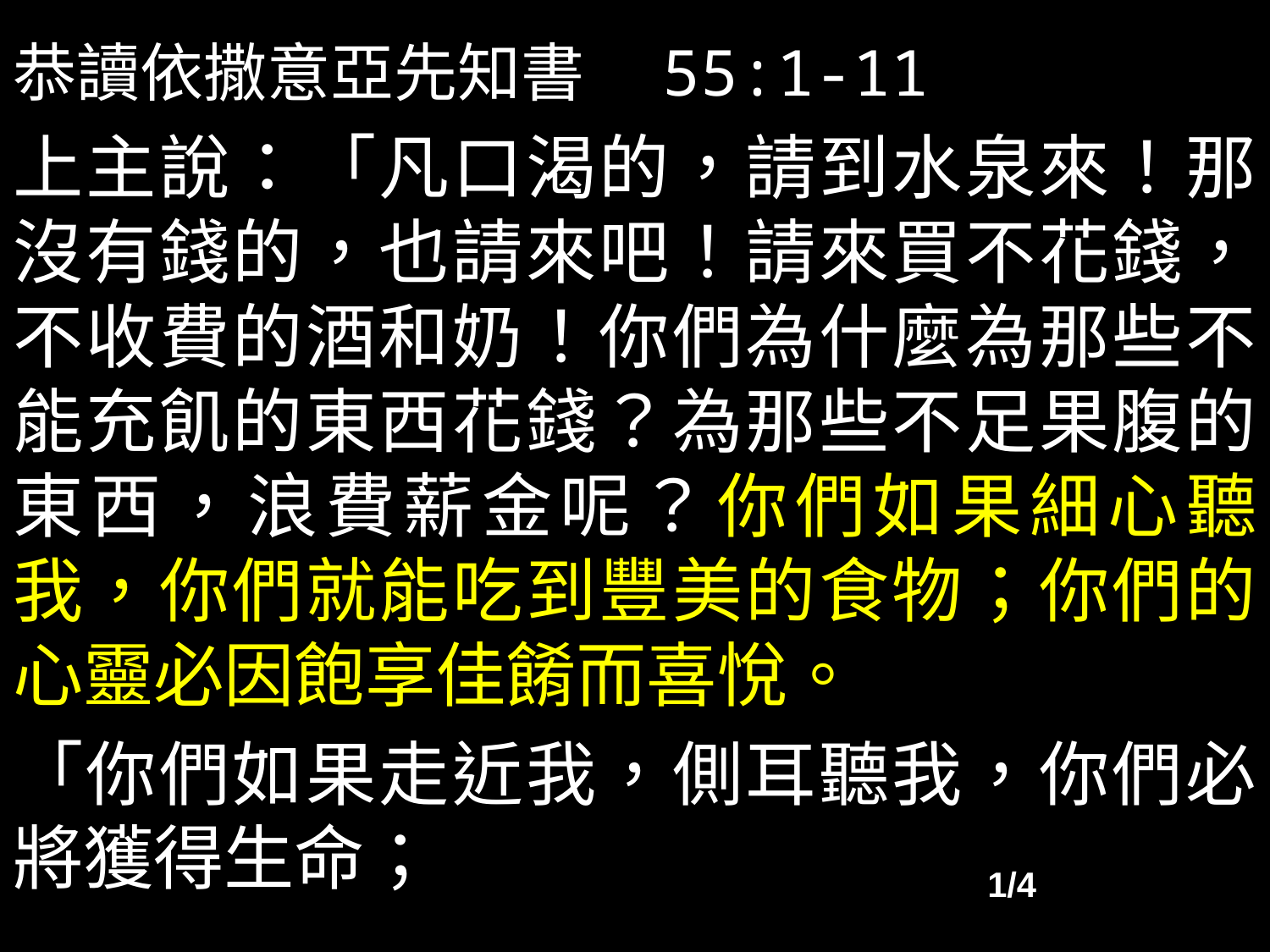

恭讀依撒意亞先知書　55:1-11
上主說：「凡口渴的，請到水泉來！那沒有錢的，也請來吧！請來買不花錢，不收費的酒和奶！你們為什麼為那些不能充飢的東西花錢？為那些不足果腹的東西，浪費薪金呢？你們如果細心聽我，你們就能吃到豐美的食物；你們的心靈必因飽享佳餚而喜悅。
「你們如果走近我，側耳聽我，你們必將獲得生命；

1/4